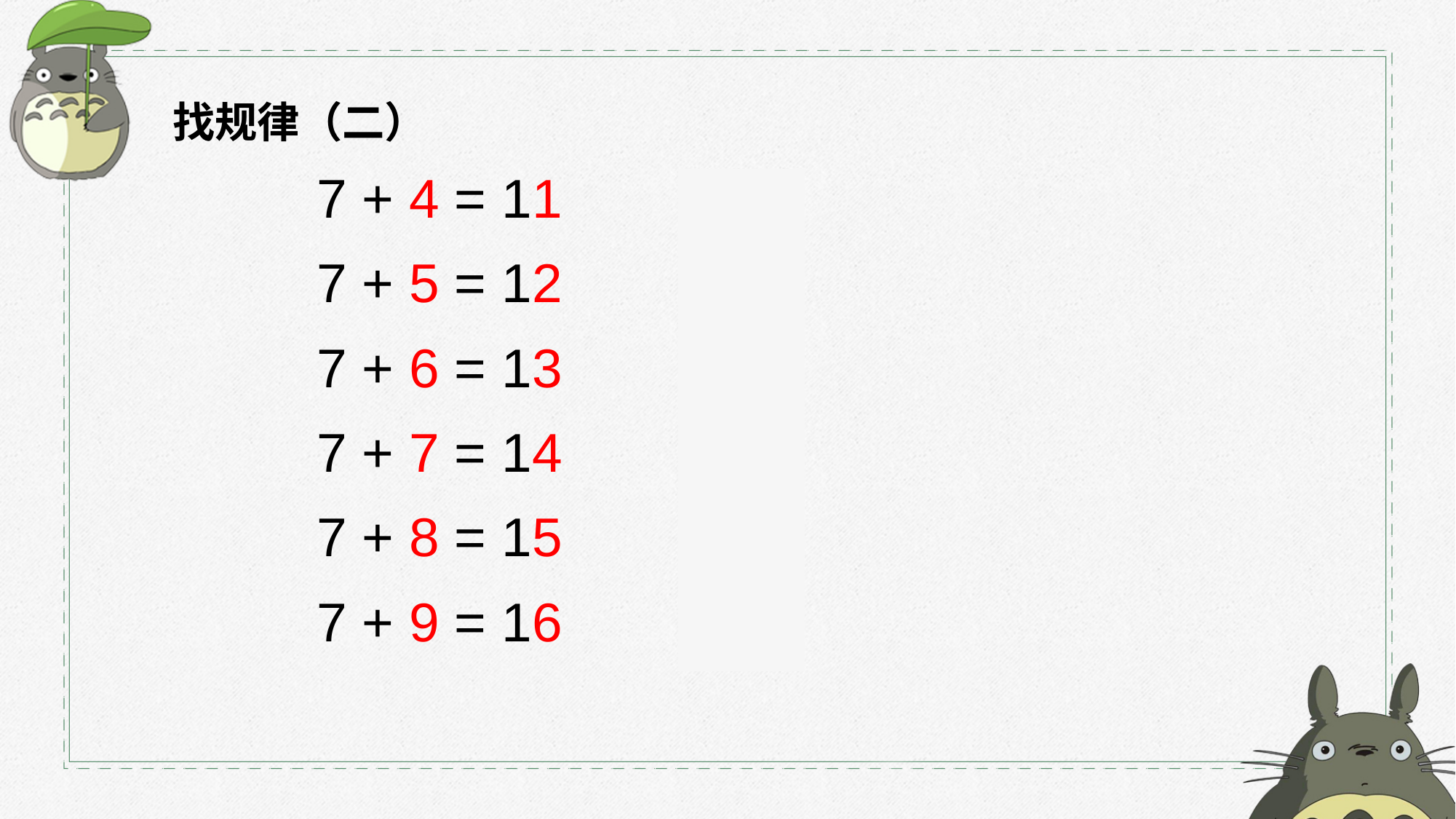

找规律（二）
7 + 4 = 11
7 + 5 = 12
7 + 6 = 13
7 + 7 = 14
7 + 8 = 15
7 + 9 = 16